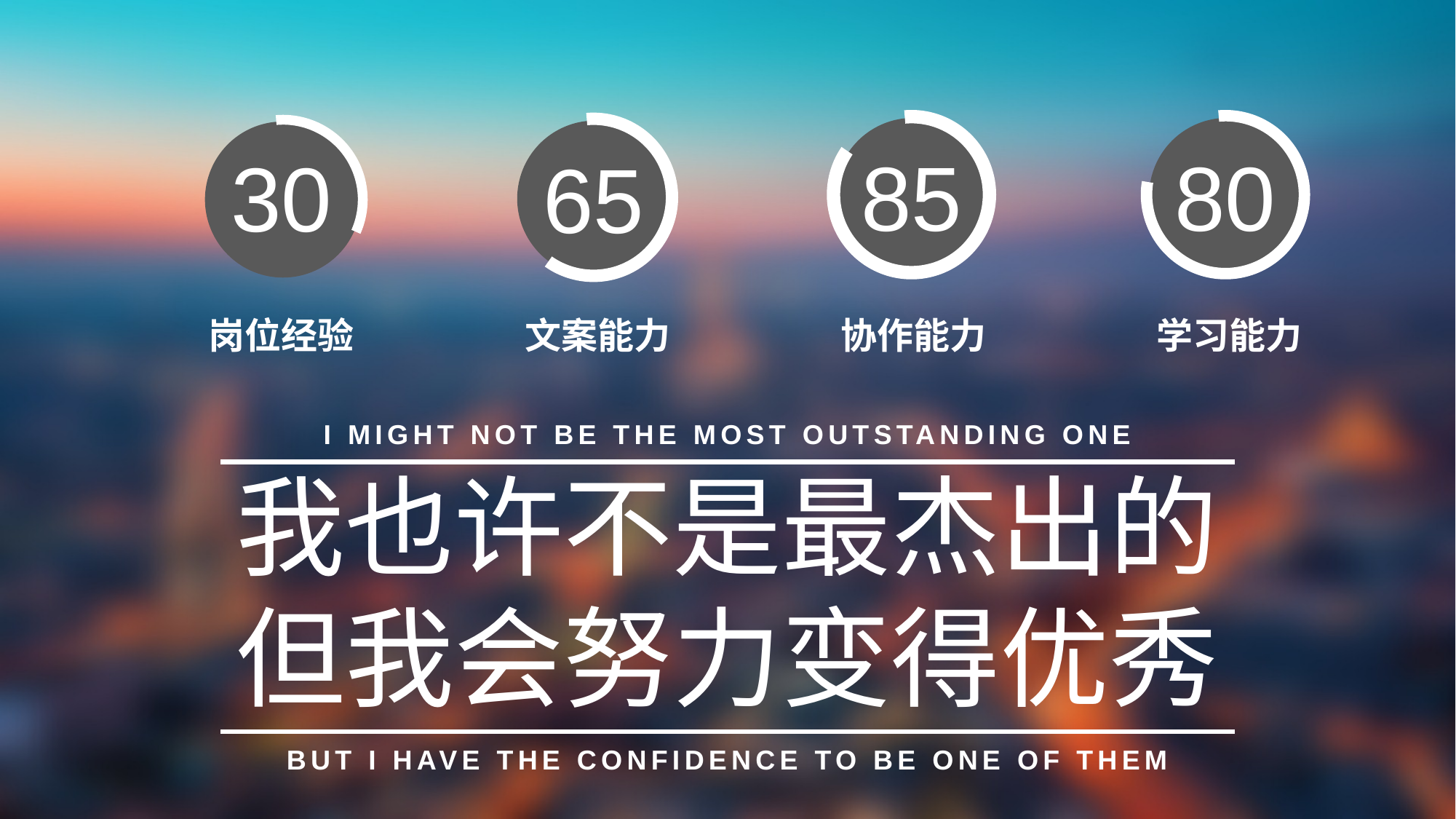

85
80
30
65
岗位经验
文案能力
协作能力
学习能力
I MIGHT NOT BE THE MOST OUTSTANDING ONE
我也许不是最杰出的
但我会努力变得优秀
BUT I HAVE THE CONFIDENCE TO BE ONE OF THEM